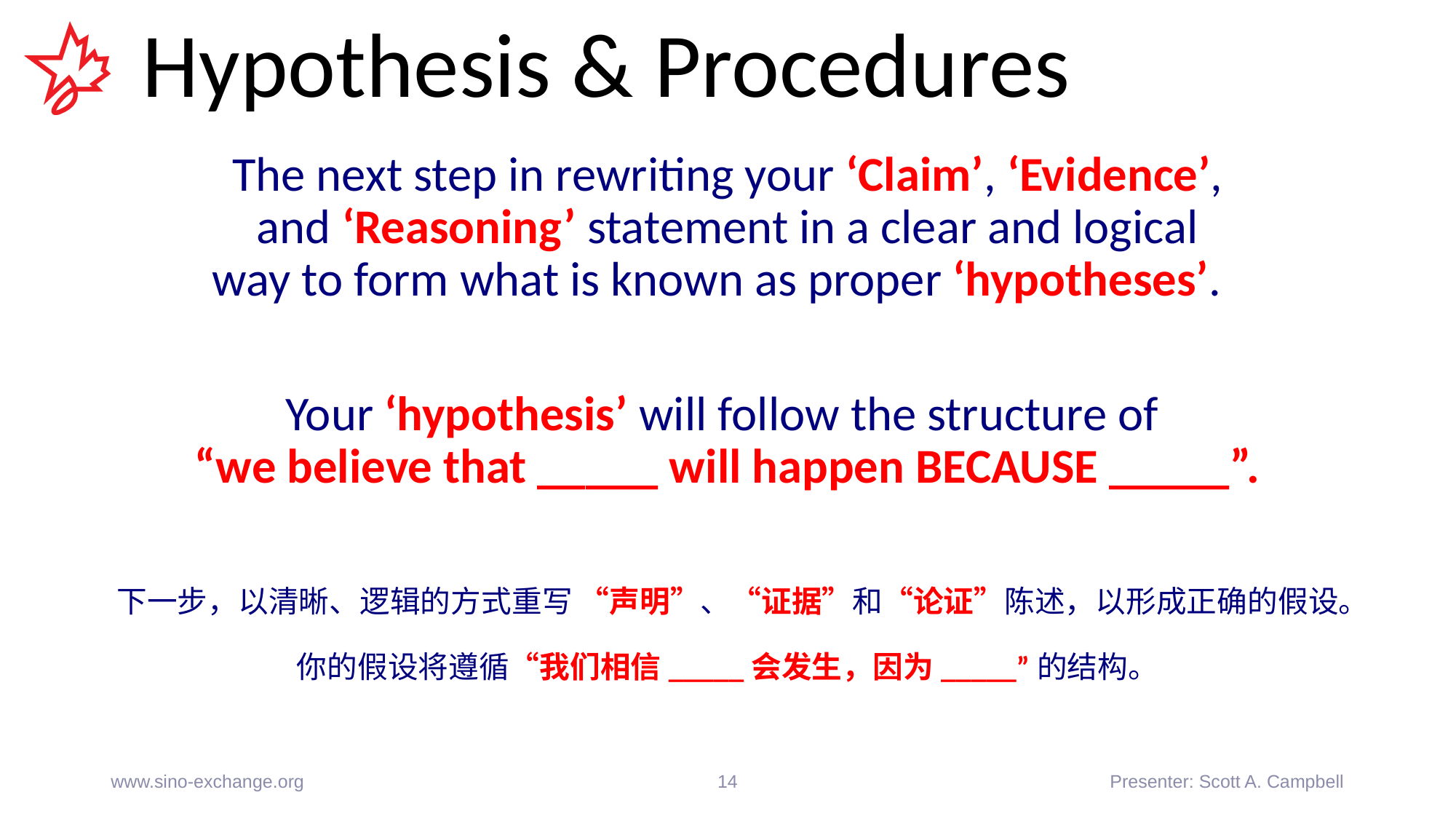

# Hypothesis & Procedures
The next step in rewriting your ‘Claim’, ‘Evidence’,
and ‘Reasoning’ statement in a clear and logical
way to form what is known as proper ‘hypotheses’.

Your ‘hypothesis’ will follow the structure of
“we believe that _____ will happen BECAUSE _____”.

下一步，以清晰、逻辑的方式重写 “声明”、“证据”和“论证”陈述，以形成正确的假设。
你的假设将遵循“我们相信_____会发生，因为_____”的结构。

www.sino-exchange.org
14
Presenter: Scott A. Campbell